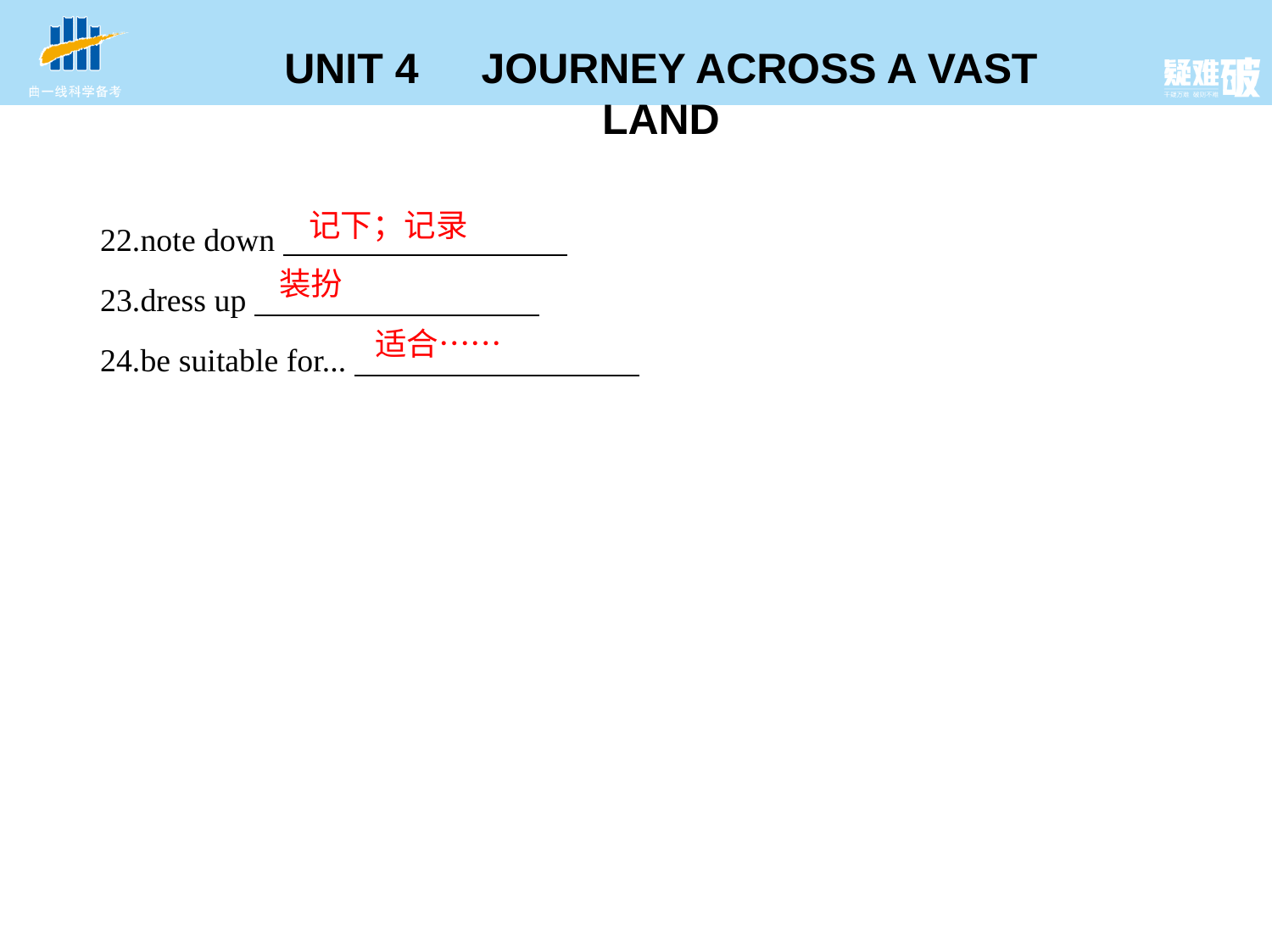

记下；记录
22.note down
23.dress up
24.be suitable for...
装扮
适合……